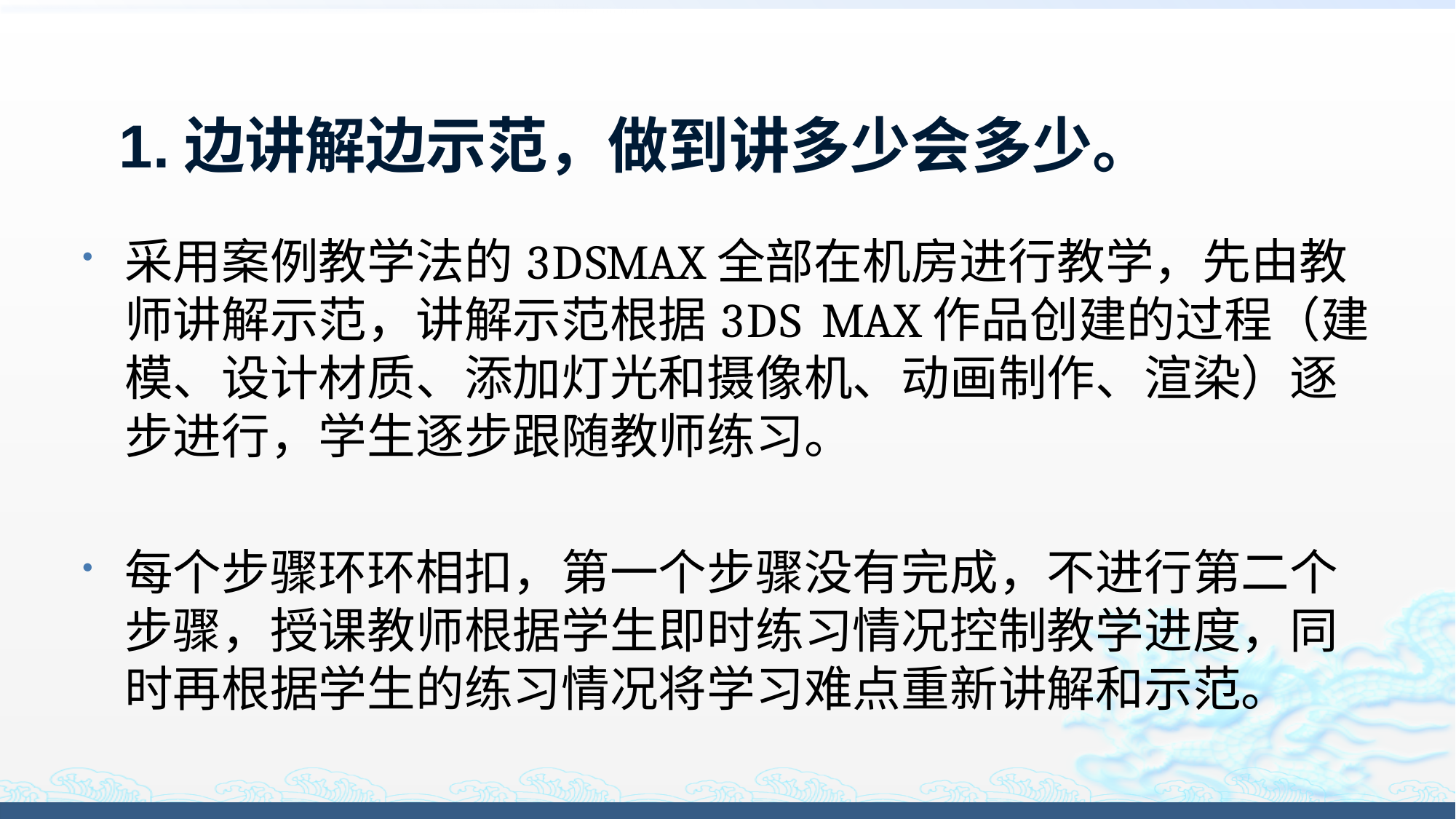

# 1.边讲解边示范，做到讲多少会多少。
采用案例教学法的3DSMAX全部在机房进行教学，先由教师讲解示范，讲解示范根据3DS  MAX作品创建的过程（建模、设计材质、添加灯光和摄像机、动画制作、渲染）逐步进行，学生逐步跟随教师练习。

每个步骤环环相扣，第一个步骤没有完成，不进行第二个步骤，授课教师根据学生即时练习情况控制教学进度，同时再根据学生的练习情况将学习难点重新讲解和示范。